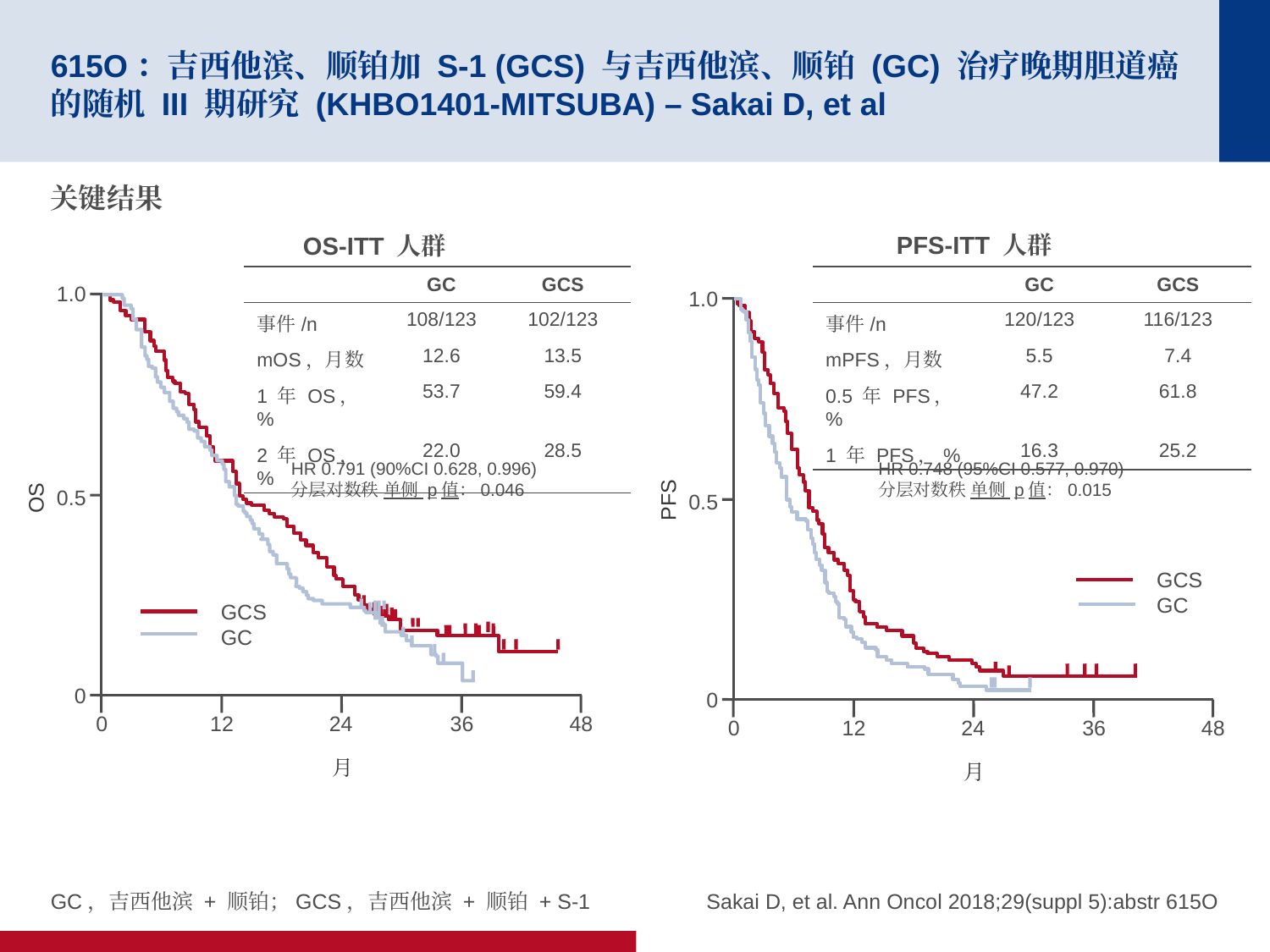

# 615O：吉西他滨、顺铂加 S-1 (GCS) 与吉西他滨、顺铂 (GC) 治疗晚期胆道癌的随机 III 期研究 (KHBO1401-MITSUBA) – Sakai D, et al
关键结果
PFS-ITT 人群
1.0

PFS
0.5
0
0
12
24
36
48
月

HR 0.748 (95%CI 0.577, 0.970)
分层对数秩 单侧 p值：0.015
GCS
GC
OS-ITT 人群
|  | GC | GCS |
| --- | --- | --- |
| 事件/n | 108/123 | 102/123 |
| mOS，月数 | 12.6 | 13.5 |
| 1 年 OS，% | 53.7 | 59.4 |
| 2 年 OS，% | 22.0 | 28.5 |
|  | GC | GCS |
| --- | --- | --- |
| 事件/n | 120/123 | 116/123 |
| mPFS，月数 | 5.5 | 7.4 |
| 0.5 年 PFS，% | 47.2 | 61.8 |
| 1 年 PFS，% | 16.3 | 25.2 |
1.0

OS
0.5
0
0
12
24
36
48
月

HR 0.791 (90%CI 0.628, 0.996)
分层对数秩 单侧 p值：0.046
GCS
GC
GC，吉西他滨 + 顺铂；GCS，吉西他滨 + 顺铂 + S-1
Sakai D, et al. Ann Oncol 2018;29(suppl 5):abstr 615O